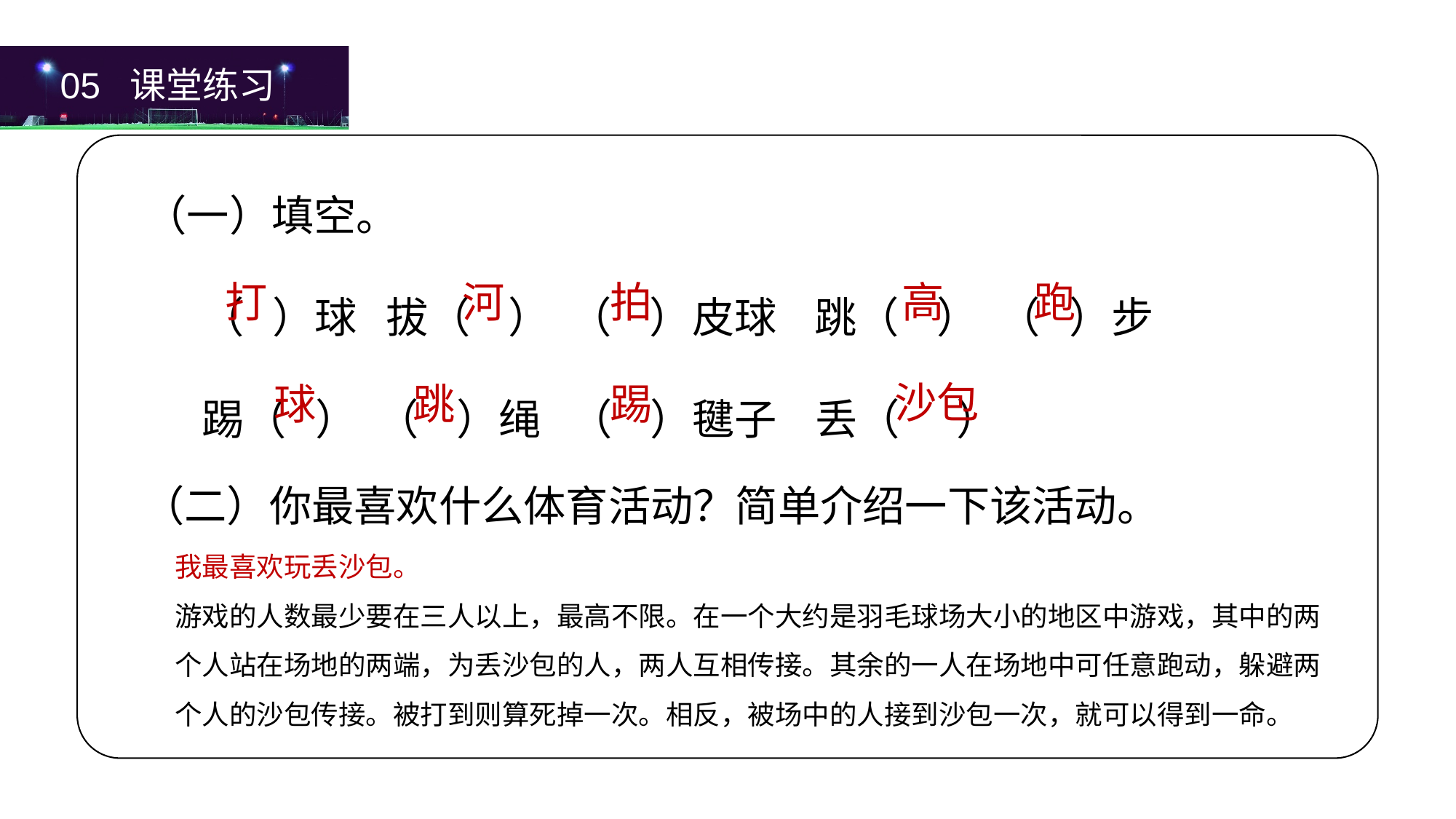

05  课堂练习
（一）填空。
     （   ）球   拔（    ）  （    ）皮球    跳（    ）  （   ）步
     踢（   ）  （    ）绳   （    ）毽子    丢（      ）

打
河
 拍
 高
跑
  沙包
球
跳
踢
（二）你最喜欢什么体育活动？简单介绍一下该活动。
我最喜欢玩丢沙包。
游戏的人数最少要在三人以上，最高不限。在一个大约是羽毛球场大小的地区中游戏，其中的两个人站在场地的两端，为丢沙包的人，两人互相传接。其余的一人在场地中可任意跑动，躲避两个人的沙包传接。被打到则算死掉一次。相反，被场中的人接到沙包一次，就可以得到一命。